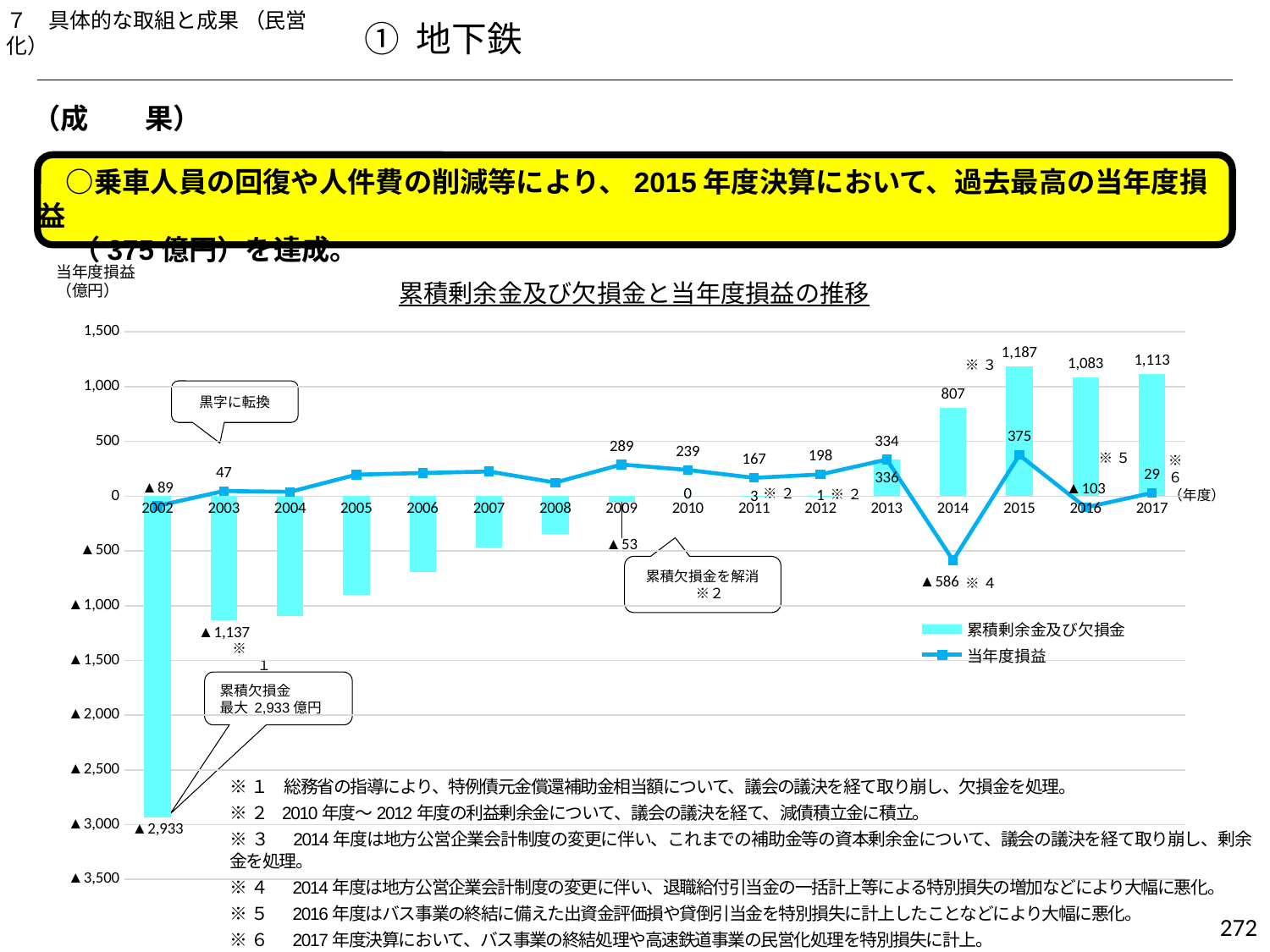

７　具体的な取組と成果 （民営化）
① 地下鉄
（成　　果）

　○乗車人員の回復や人件費の削減等により、2015年度決算において、過去最高の当年度損益
　 （375億円）を達成。
当年度損益
（億円）
累積剰余金及び欠損金と当年度損益の推移

### Chart

| Category | 累積剰余金及び欠損金 | 当年度損益 |
|---|---|---|
| 2002 | -2933.0 | -89.0 |
| 2003 | -1137.0 | 47.0 |
| 2004 | -1098.0 | 39.0 |
| 2005 | -902.0 | 196.0 |
| 2006 | -691.0 | 211.0 |
| 2007 | -466.0 | 225.0 |
| 2008 | -342.0 | 124.0 |
| 2009 | -53.0 | 289.0 |
| 2010 | 0.0 | 239.0 |
| 2011 | 3.0 | 167.0 |
| 2012 | 1.0 | 198.0 |
| 2013 | 336.0 | 334.0 |
| 2014 | 807.0 | -586.0 |
| 2015 | 1187.0 | 375.0 |
| 2016 | 1083.0 | -103.0 |
| 2017 | 1113.0 | 29.0 |
※３

黒字に転換
※５

※６

※２

※２

（年度）

累積欠損金を解消　※２
※４

※１
累積欠損金
最大 2,933億円
※１　総務省の指導により、特例債元金償還補助金相当額について、議会の議決を経て取り崩し、欠損金を処理。
※２   2010年度～2012年度の利益剰余金について、議会の議決を経て、減債積立金に積立。
※３　 2014年度は地方公営企業会計制度の変更に伴い、これまでの補助金等の資本剰余金について、議会の議決を経て取り崩し、剰余金を処理。
※４　 2014年度は地方公営企業会計制度の変更に伴い、退職給付引当金の一括計上等による特別損失の増加などにより大幅に悪化。
※５　 2016年度はバス事業の終結に備えた出資金評価損や貸倒引当金を特別損失に計上したことなどにより大幅に悪化。
※６　 2017年度決算において、バス事業の終結処理や高速鉄道事業の民営化処理を特別損失に計上。
272